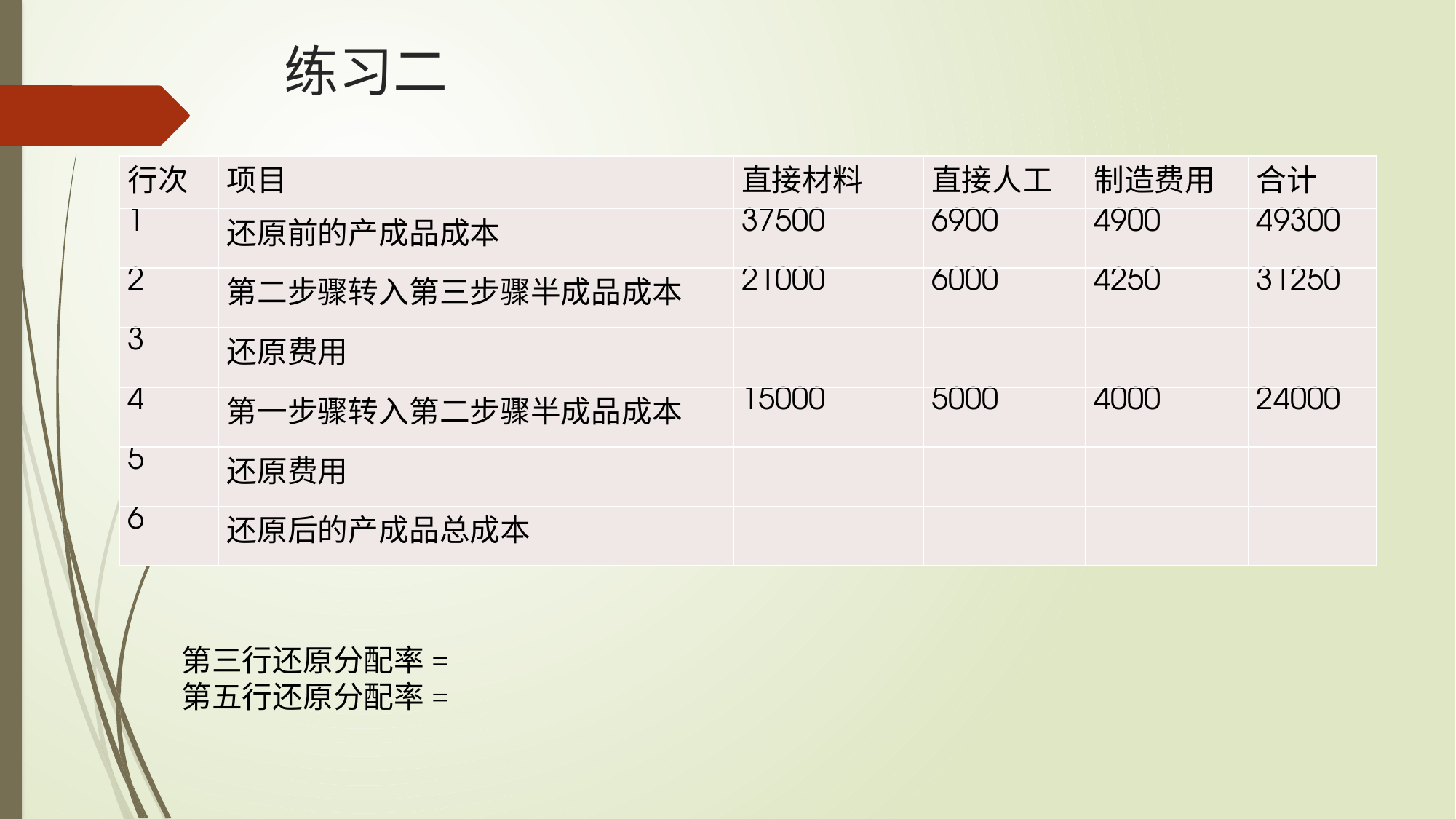

要求：采用综合结转分步法计算丙产品的产品成本，将计算结果直接填入表内空格中。
11、分析填列下表（按半成品成本还原分配率还原）。
第三行还原分配率=
第五行还原分配率=

# 练习二
| 行次 | 项目 | 直接材料 | 直接人工 | 制造费用 | 合计 |
| --- | --- | --- | --- | --- | --- |
| 1 | 还原前的产成品成本 | 37500 | 6900 | 4900 | 49300 |
| 2 | 第二步骤转入第三步骤半成品成本 | 21000 | 6000 | 4250 | 31250 |
| 3 | 还原费用 |  |  |  |  |
| 4 | 第一步骤转入第二步骤半成品成本 | 15000 | 5000 | 4000 | 24000 |
| 5 | 还原费用 |  |  |  |  |
| 6 | 还原后的产成品总成本 |  |  |  |  |
第三行还原分配率=
第五行还原分配率=